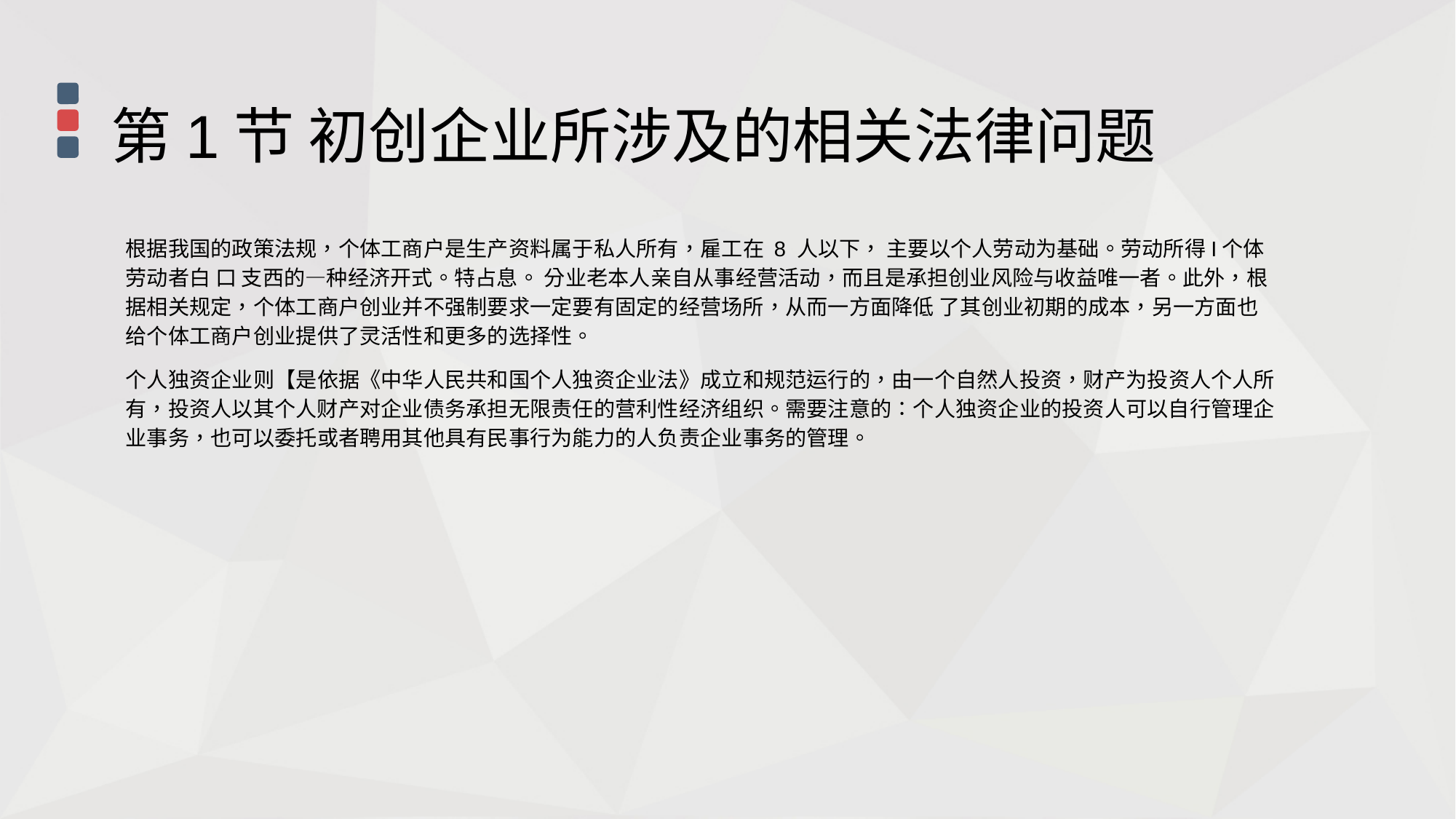

第1节 初创企业所涉及的相关法律问题
根据我国的政策法规，个体工商户是生产资料属于私人所有，雇工在 8 人以下， 主要以个人劳动为基础。劳动所得I个体劳动者白 口 支西的—种经济开式。特占息。 分业老本人亲自从事经营活动，而且是承担创业风险与收益唯一者。此外，根据相关规定，个体工商户创业并不强制要求一定要有固定的经营场所，从而一方面降低 了其创业初期的成本，另一方面也给个体工商户创业提供了灵活性和更多的选择性。
个人独资企业则【是依据《中华人民共和国个人独资企业法》成立和规范运行的，由一个自然人投资，财产为投资人个人所有，投资人以其个人财产对企业债务承担无限责任的营利性经济组织。需要注意的∶个人独资企业的投资人可以自行管理企业事务，也可以委托或者聘用其他具有民事行为能力的人负责企业事务的管理。